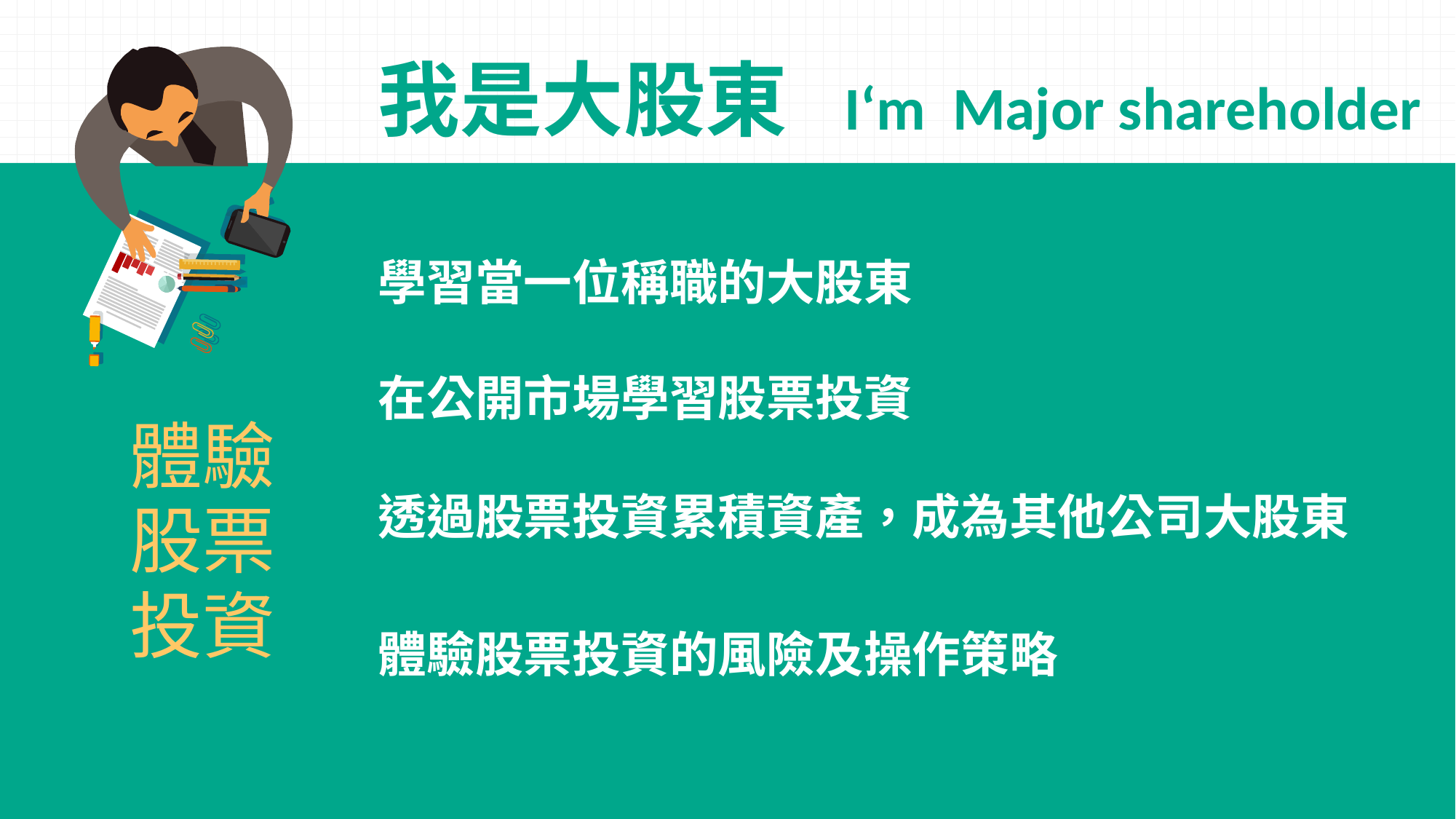

我是大股東  I‘m  Major shareholder

學習當一位稱職的大股東
在公開市場學習股票投資
體驗
股票
投資
透過股票投資累積資產，成為其他公司大股東
體驗股票投資的風險及操作策略